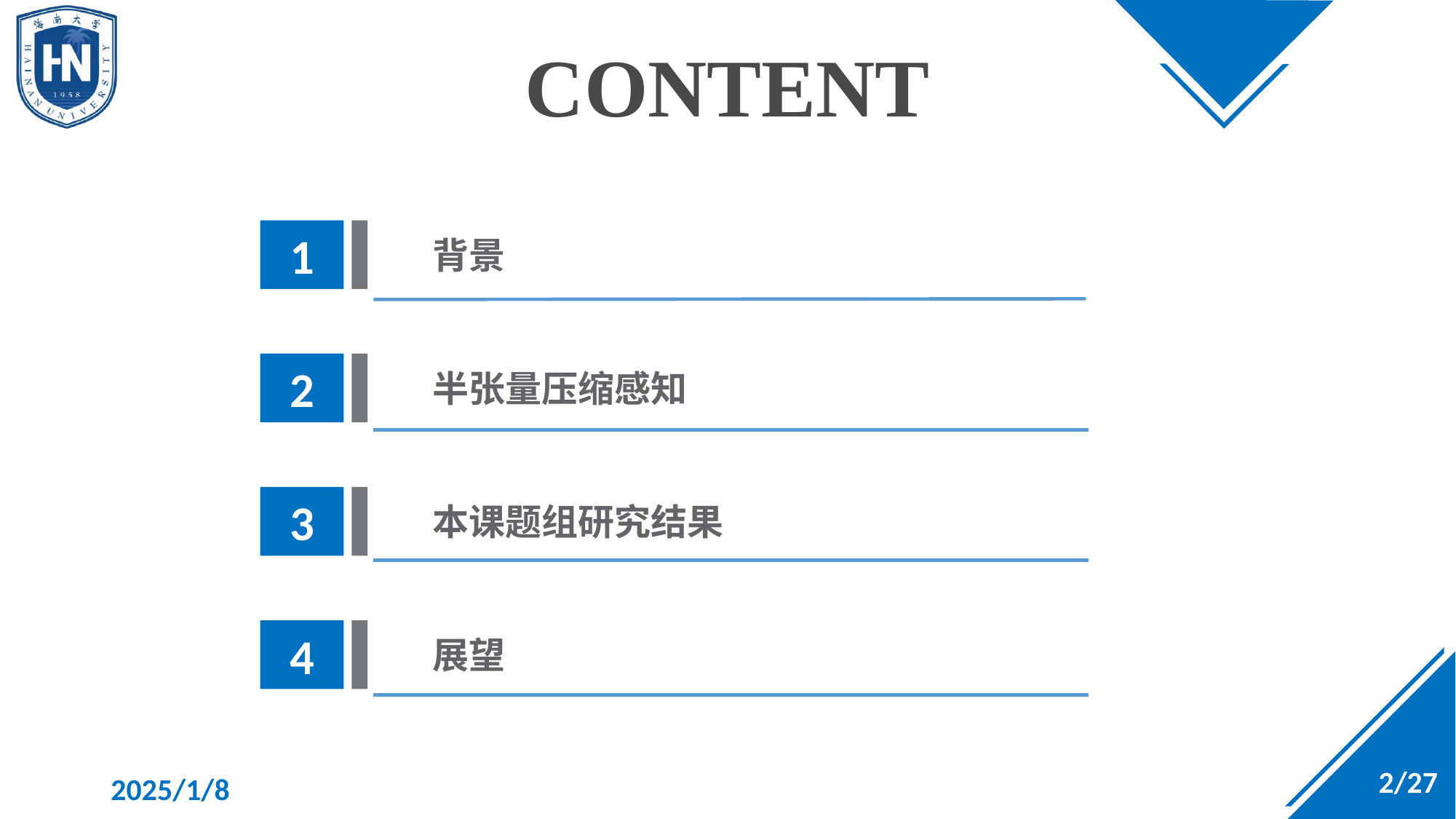

CONTENT
1

背景
2

半张量压缩感知
3

本课题组研究结果
4

展望
2/27
2025/1/8